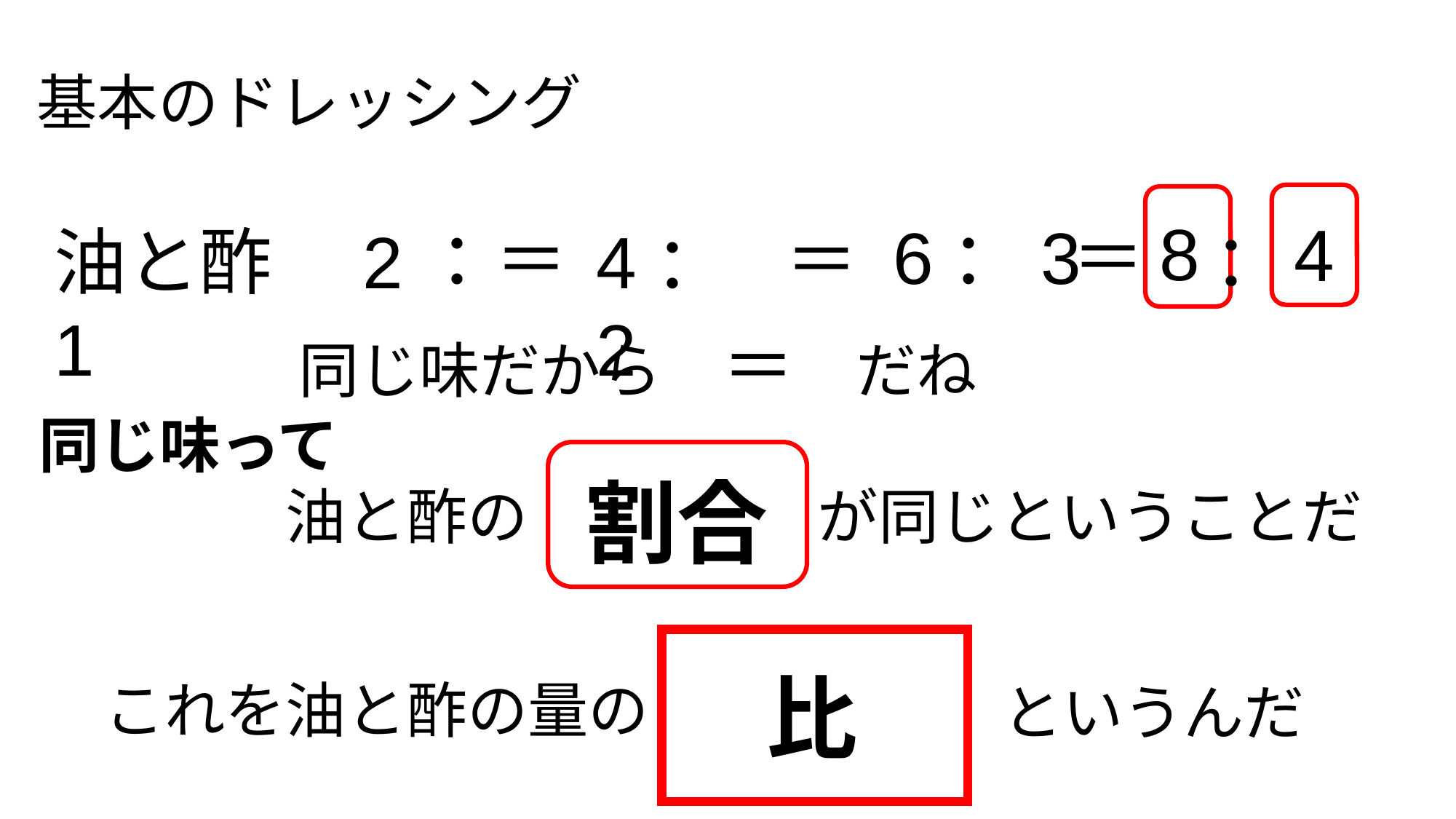

基本のドレッシング

8
4
6：3
＝
＝
＝
：
油と酢　2：1
4：2
同じ味だから　＝　だね
同じ味って

割合
が同じということだ
油と酢の

比
これを油と酢の量の
というんだ